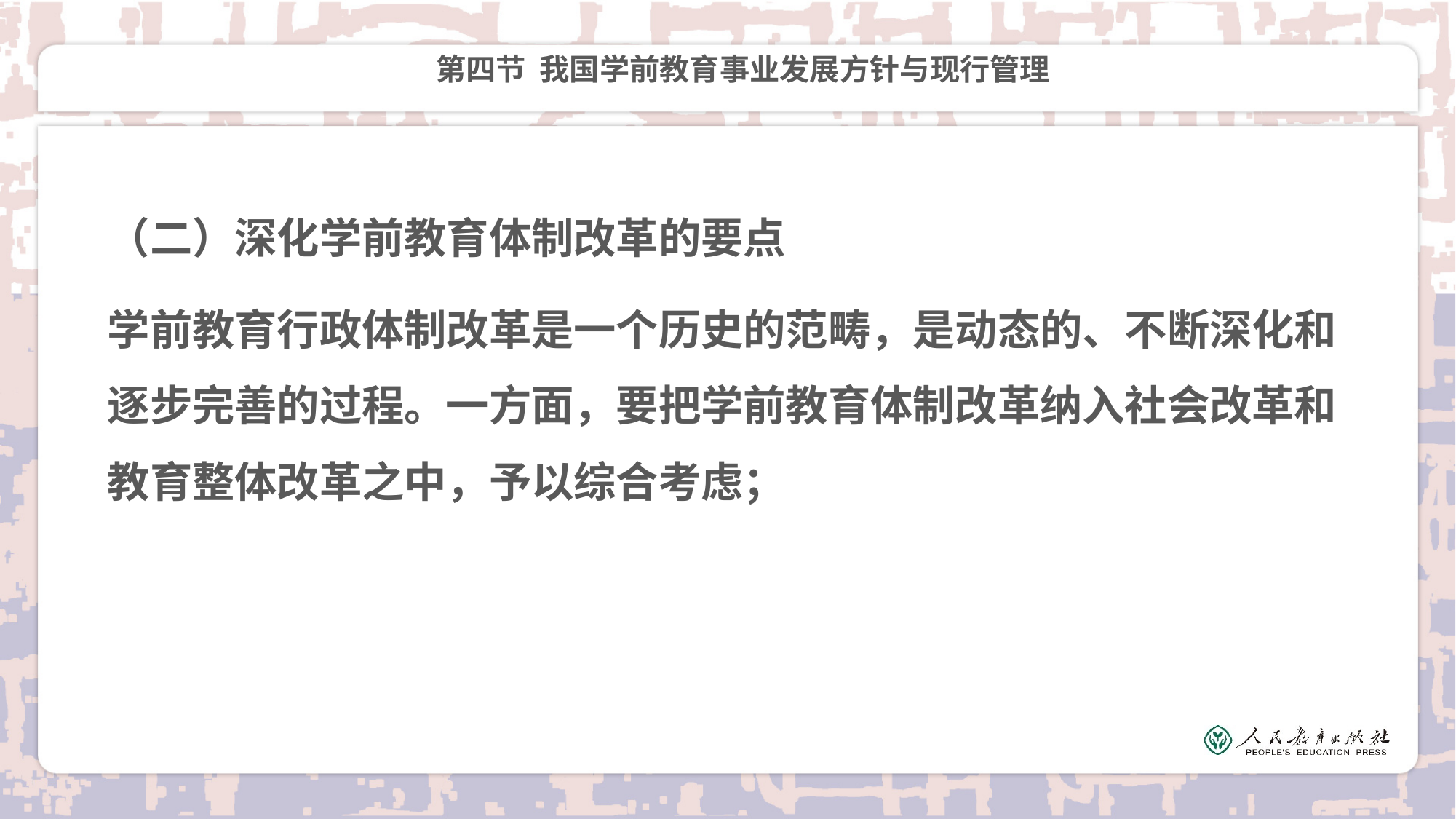

# 第四节  我国学前教育事业发展方针与现行管理
（二）深化学前教育体制改革的要点
学前教育行政体制改革是一个历史的范畴，是动态的、不断深化和逐步完善的过程。一方面，要把学前教育体制改革纳入社会改革和教育整体改革之中，予以综合考虑；